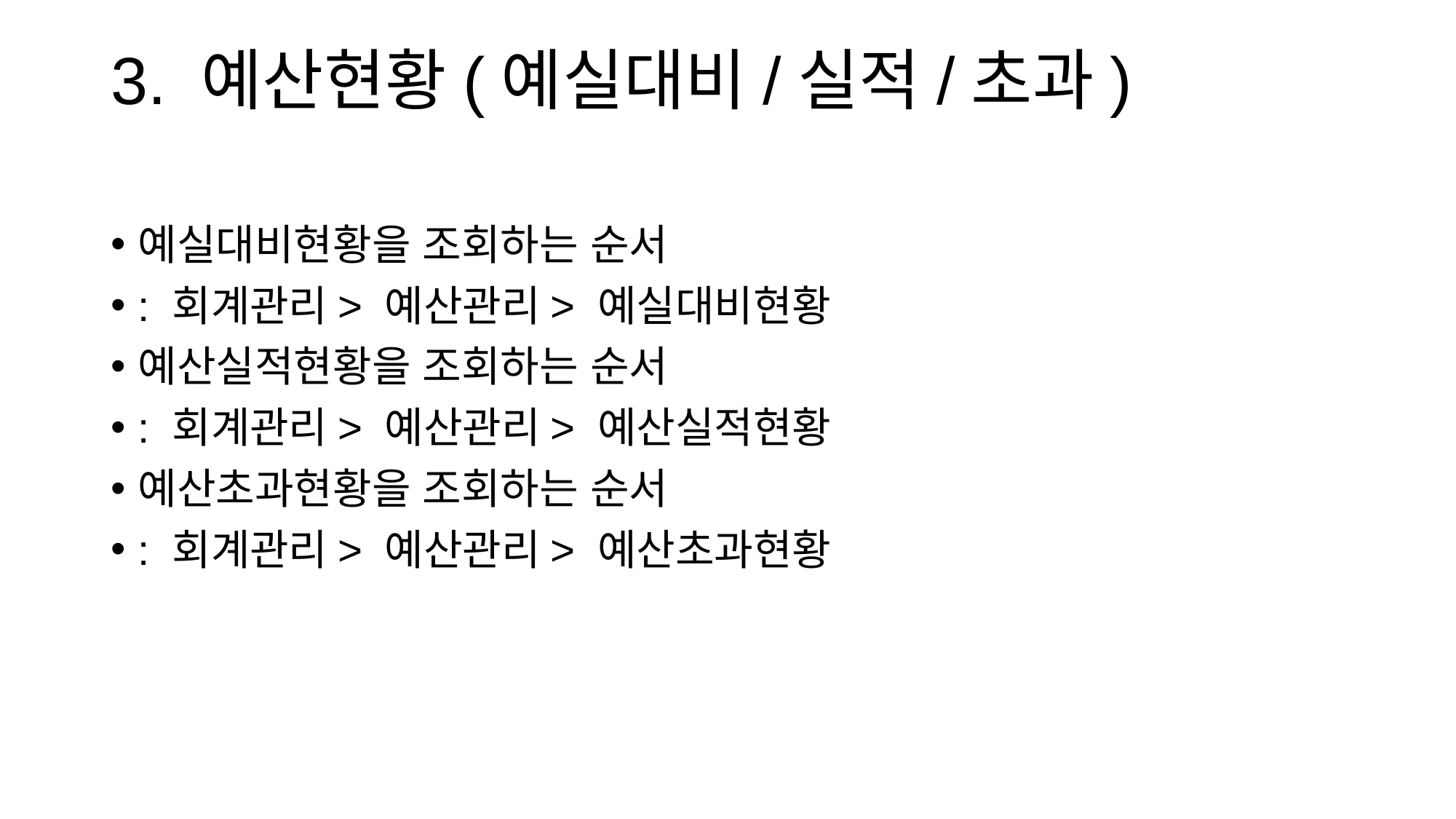

# 3. 예산현황(예실대비/실적/초과)
예실대비현황을 조회하는 순서
: 회계관리> 예산관리> 예실대비현황
예산실적현황을 조회하는 순서
: 회계관리> 예산관리> 예산실적현황
예산초과현황을 조회하는 순서
: 회계관리> 예산관리> 예산초과현황